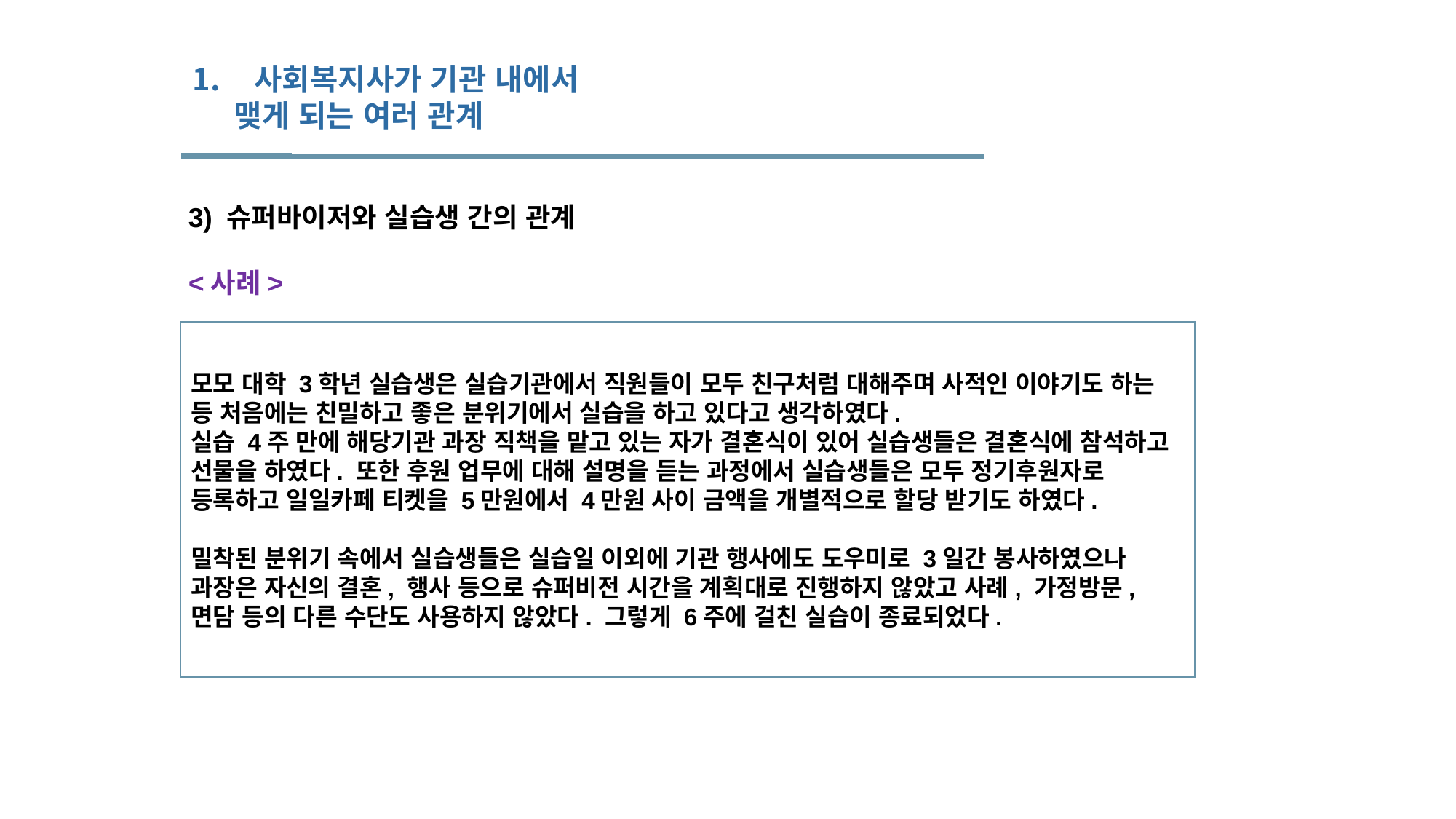

사회복지사가 기관 내에서
    맺게 되는 여러 관계

 3) 슈퍼바이저와 실습생 간의 관계

 <사례>

모모 대학 3학년 실습생은 실습기관에서 직원들이 모두 친구처럼 대해주며 사적인 이야기도 하는 등 처음에는 친밀하고 좋은 분위기에서 실습을 하고 있다고 생각하였다.
실습 4주 만에 해당기관 과장 직책을 맡고 있는 자가 결혼식이 있어 실습생들은 결혼식에 참석하고 선물을 하였다. 또한 후원 업무에 대해 설명을 듣는 과정에서 실습생들은 모두 정기후원자로 등록하고 일일카페 티켓을 5만원에서 4만원 사이 금액을 개별적으로 할당 받기도 하였다.

밀착된 분위기 속에서 실습생들은 실습일 이외에 기관 행사에도 도우미로 3일간 봉사하였으나 과장은 자신의 결혼, 행사 등으로 슈퍼비전 시간을 계획대로 진행하지 않았고 사례, 가정방문, 면담 등의 다른 수단도 사용하지 않았다. 그렇게 6주에 걸친 실습이 종료되었다.